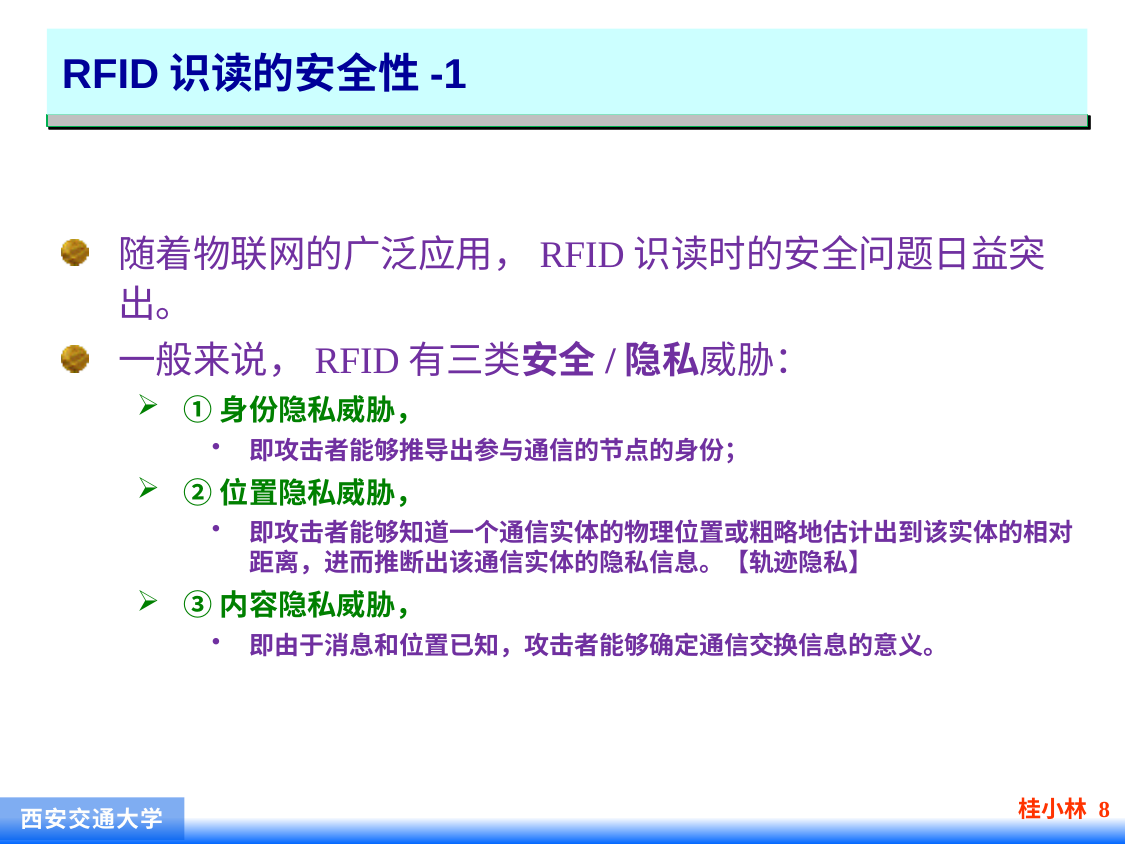

# RFID识读的安全性-1
随着物联网的广泛应用，RFID识读时的安全问题日益突出。
一般来说，RFID有三类安全/隐私威胁：
①身份隐私威胁，
即攻击者能够推导出参与通信的节点的身份；
②位置隐私威胁，
即攻击者能够知道一个通信实体的物理位置或粗略地估计出到该实体的相对距离，进而推断出该通信实体的隐私信息。【轨迹隐私】
③内容隐私威胁，
即由于消息和位置已知，攻击者能够确定通信交换信息的意义。

桂小林 8